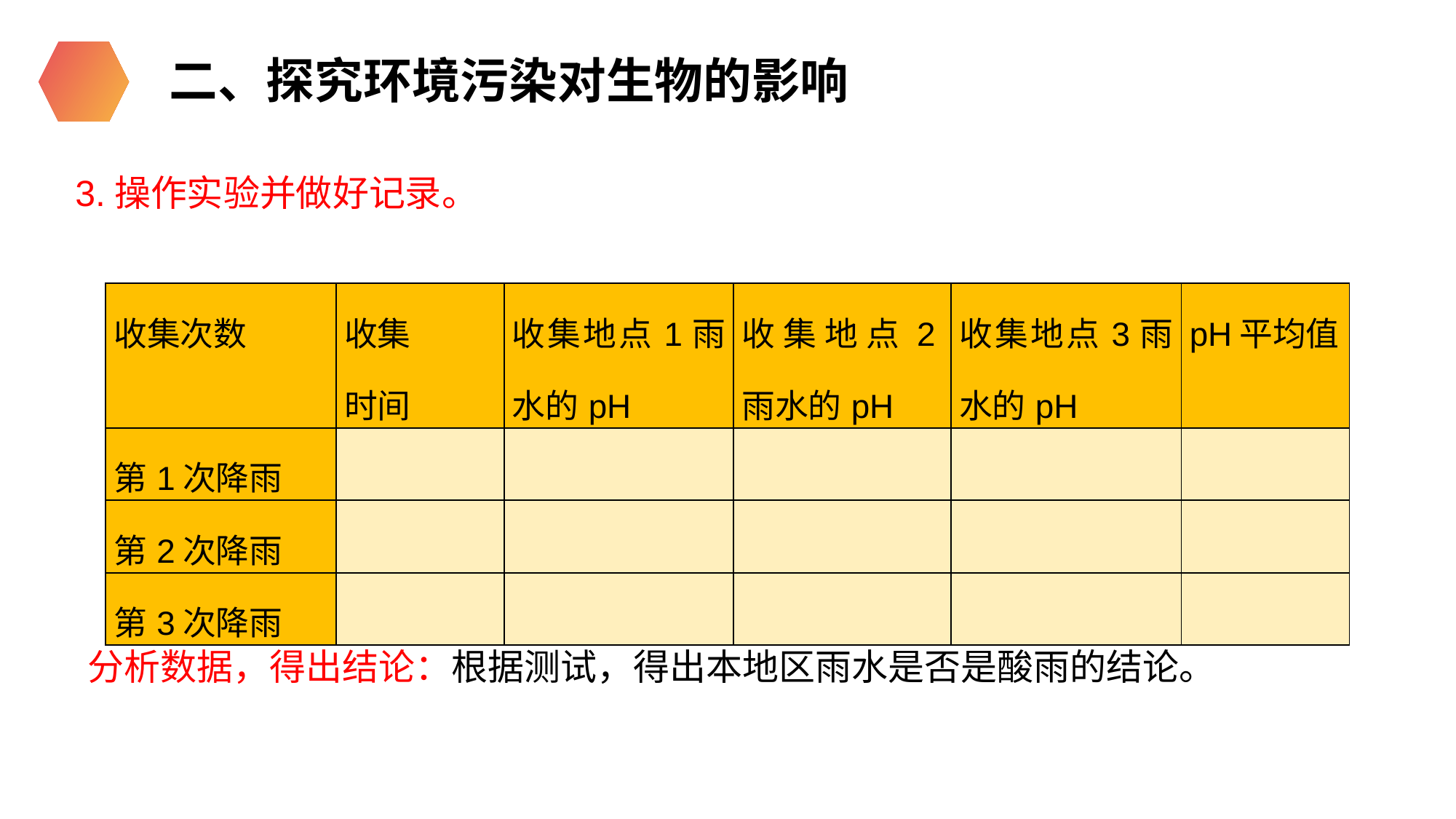

二、探究环境污染对生物的影响
3.操作实验并做好记录。
| 收集次数 | 收集 时间 | 收集地点1雨水的pH | 收集地点2雨水的pH | 收集地点3雨水的pH | pH平均值 |
| --- | --- | --- | --- | --- | --- |
| 第1次降雨 |  |  |  |  |  |
| 第2次降雨 |  |  |  |  |  |
| 第3次降雨 |  |  |  |  |  |
分析数据，得出结论：根据测试，得出本地区雨水是否是酸雨的结论。